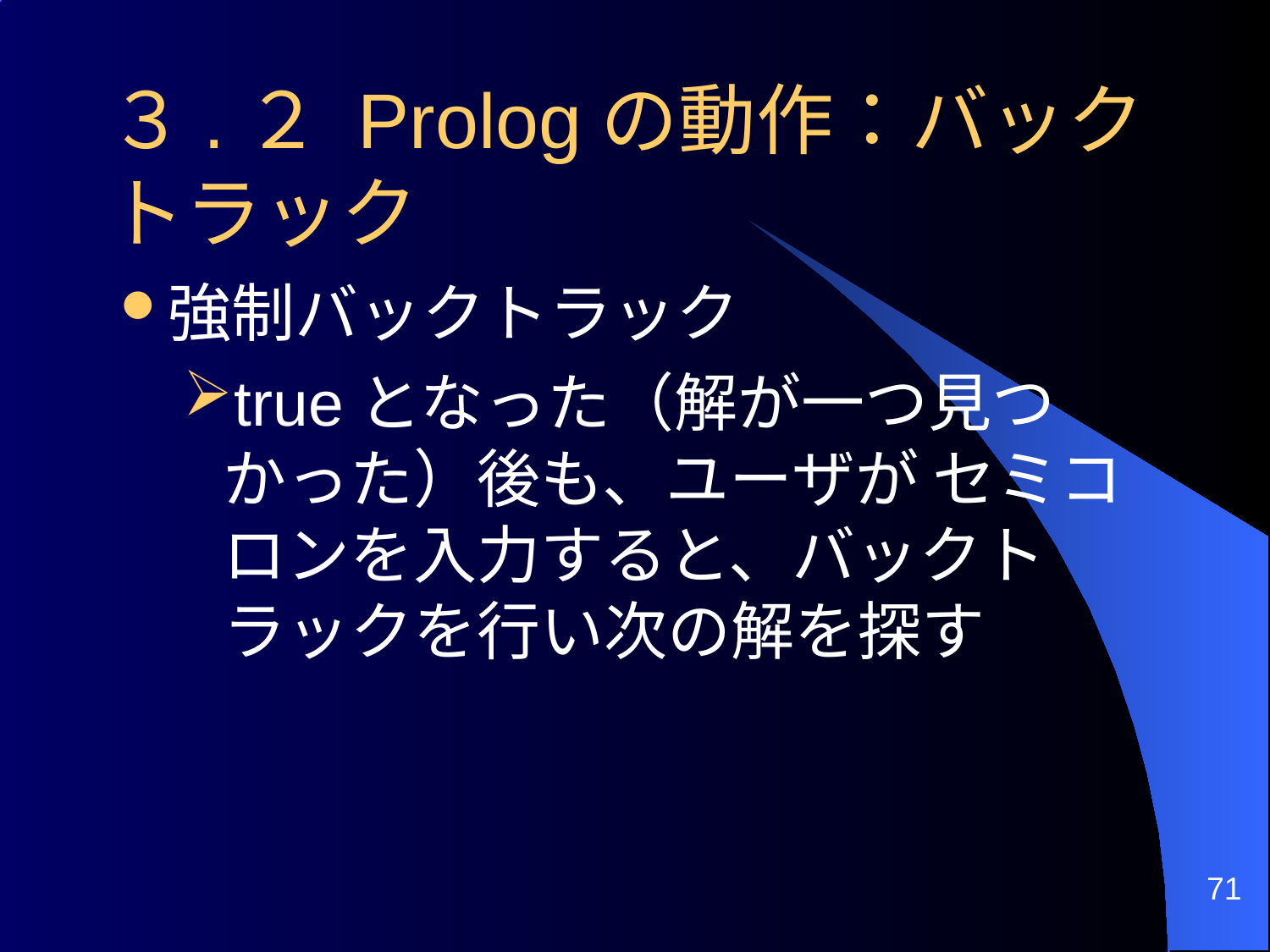

３.２ Prologの動作：バックトラック
強制バックトラック
trueとなった（解が一つ見つかった）後も、ユーザが セミコロンを入力すると、バックトラックを行い次の解を探す
71